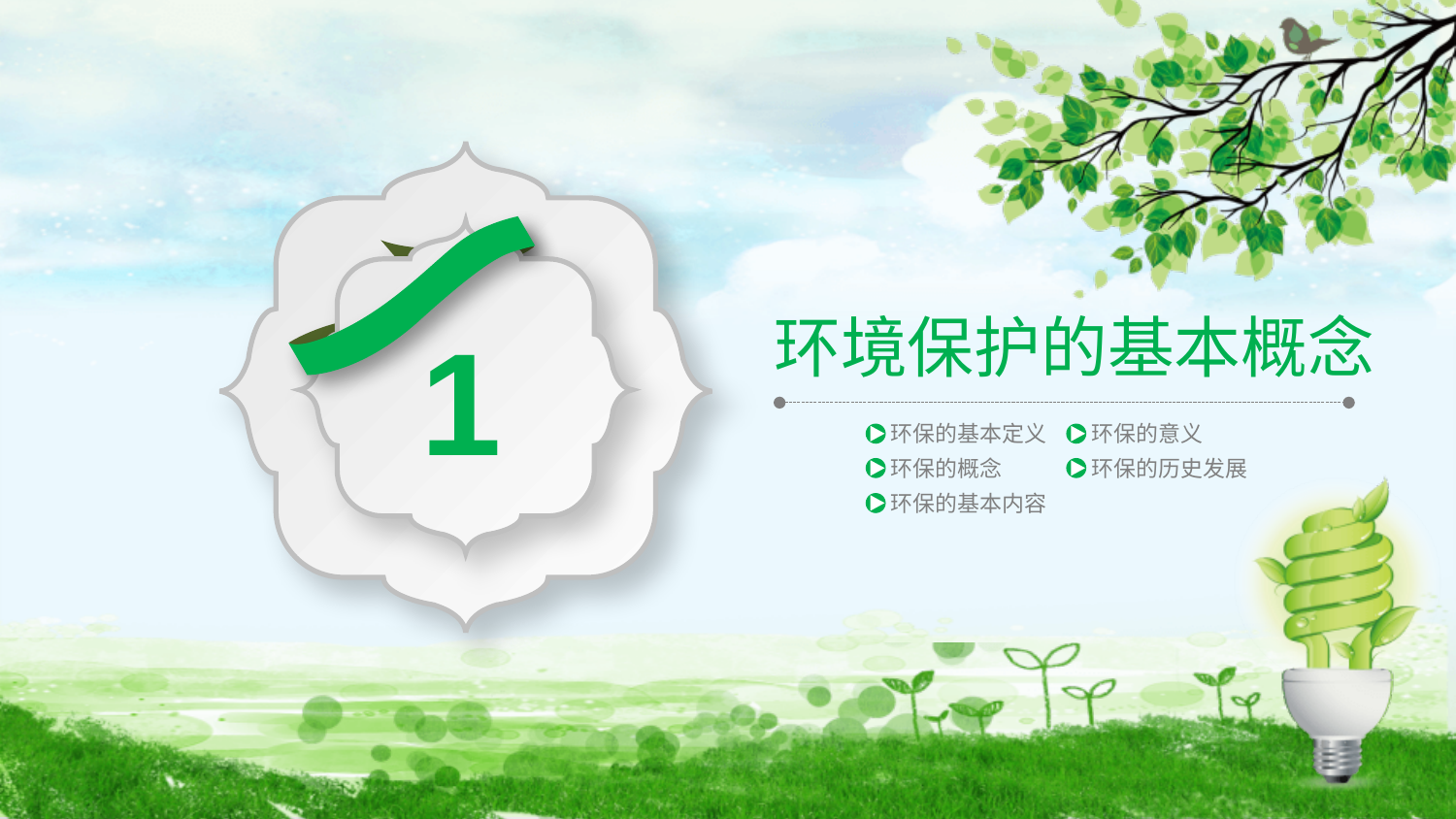

环境保护的基本概念
1
环保的基本定义

环保的意义

环保的概念

环保的历史发展

环保的基本内容